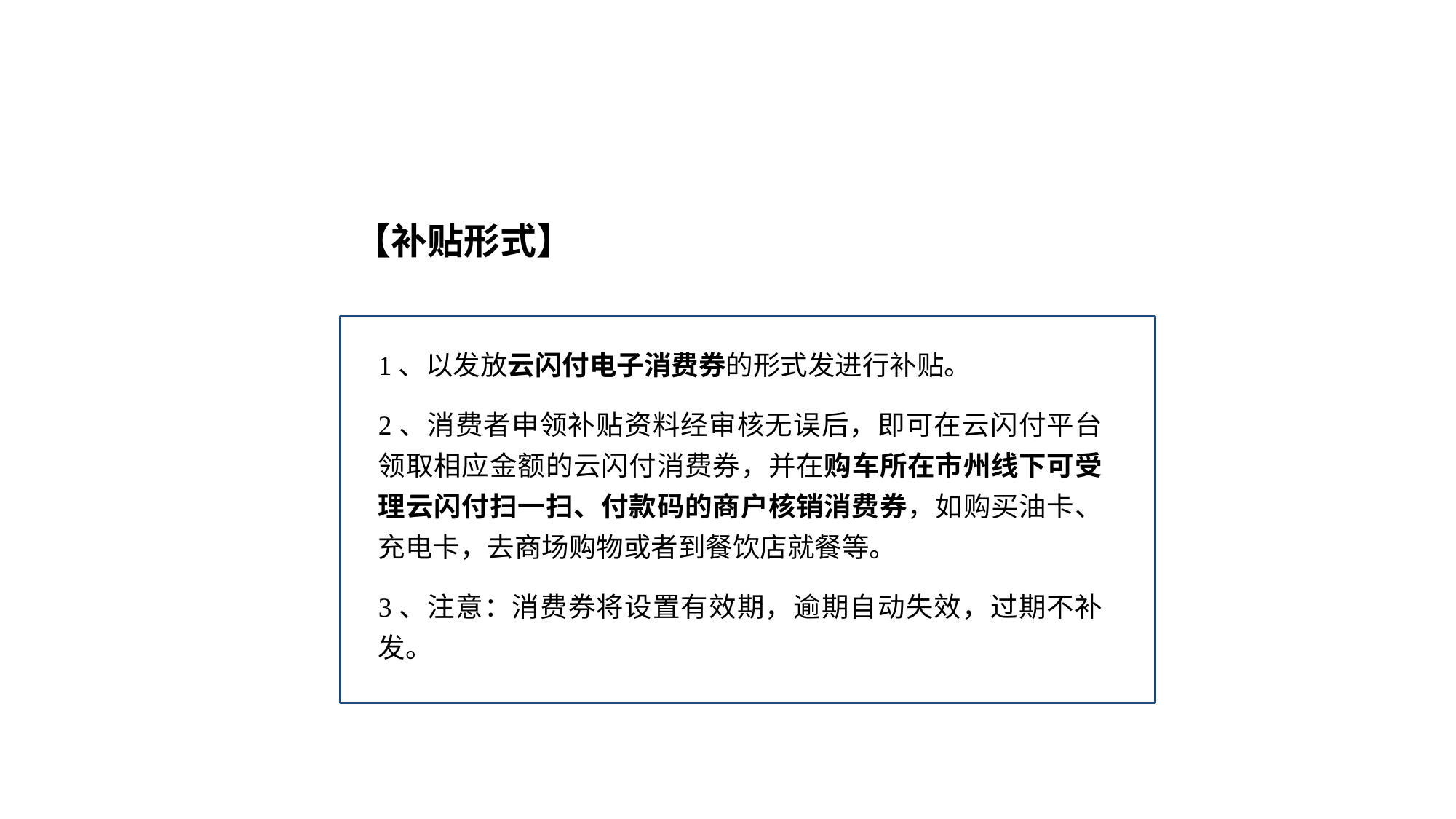

【补贴形式】

1、以发放云闪付电子消费券的形式发进行补贴。
2、消费者申领补贴资料经审核无误后，即可在云闪付平台领取相应金额的云闪付消费券，并在购车所在市州线下可受理云闪付扫一扫、付款码的商户核销消费券，如购买油卡、充电卡，去商场购物或者到餐饮店就餐等。
3、注意：消费券将设置有效期，逾期自动失效，过期不补发。